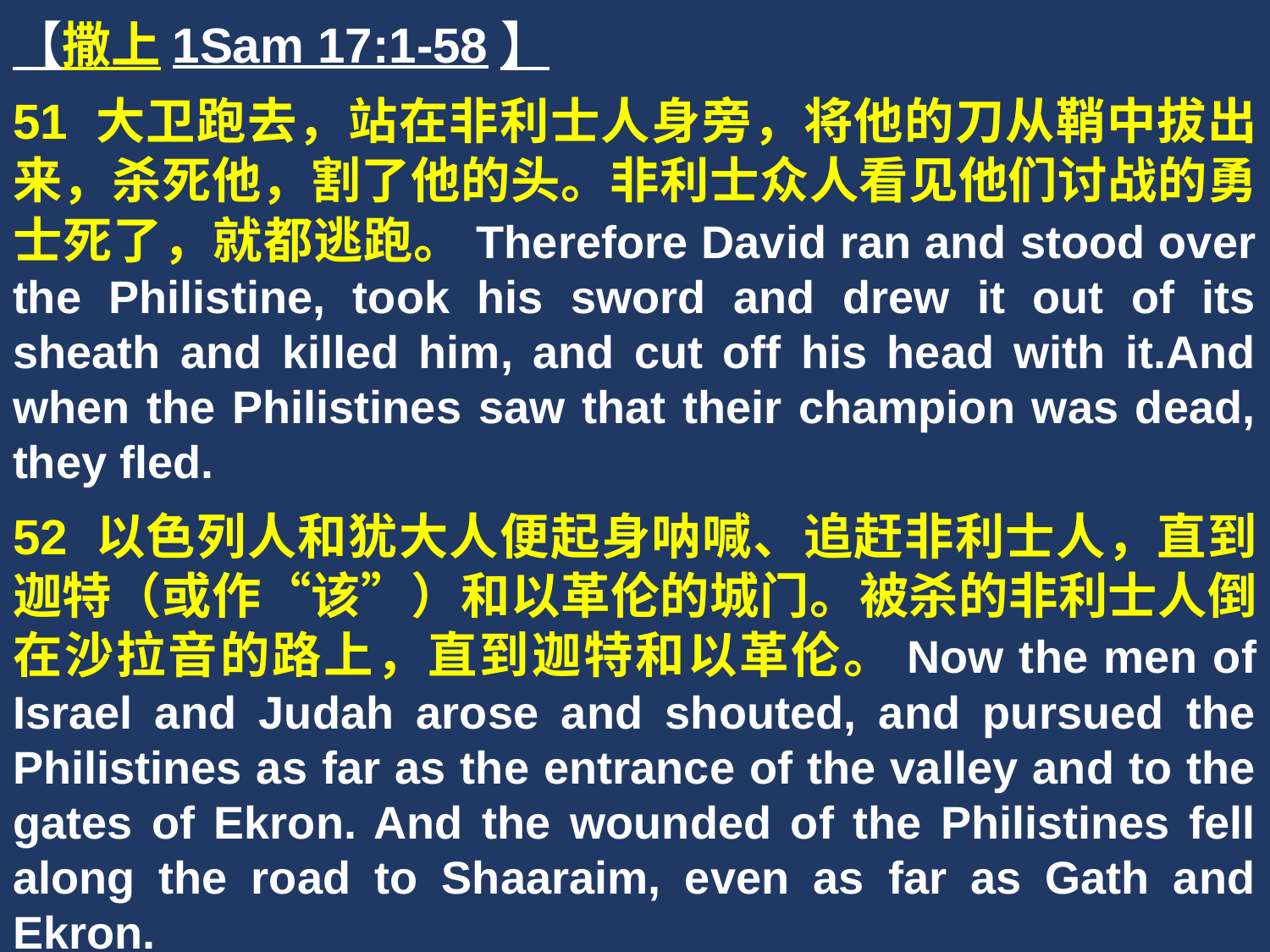

【撒上1Sam 17:1-58】
51 大卫跑去，站在非利士人身旁，将他的刀从鞘中拔出来，杀死他，割了他的头。非利士众人看见他们讨战的勇士死了，就都逃跑。Therefore David ran and stood over the Philistine, took his sword and drew it out of its sheath and killed him, and cut off his head with it.And when the Philistines saw that their champion was dead, they fled.
52 以色列人和犹大人便起身呐喊、追赶非利士人，直到迦特（或作“该”）和以革伦的城门。被杀的非利士人倒在沙拉音的路上，直到迦特和以革伦。Now the men of Israel and Judah arose and shouted, and pursued the Philistines as far as the entrance of the valley and to the gates of Ekron. And the wounded of the Philistines fell along the road to Shaaraim, even as far as Gath and Ekron.